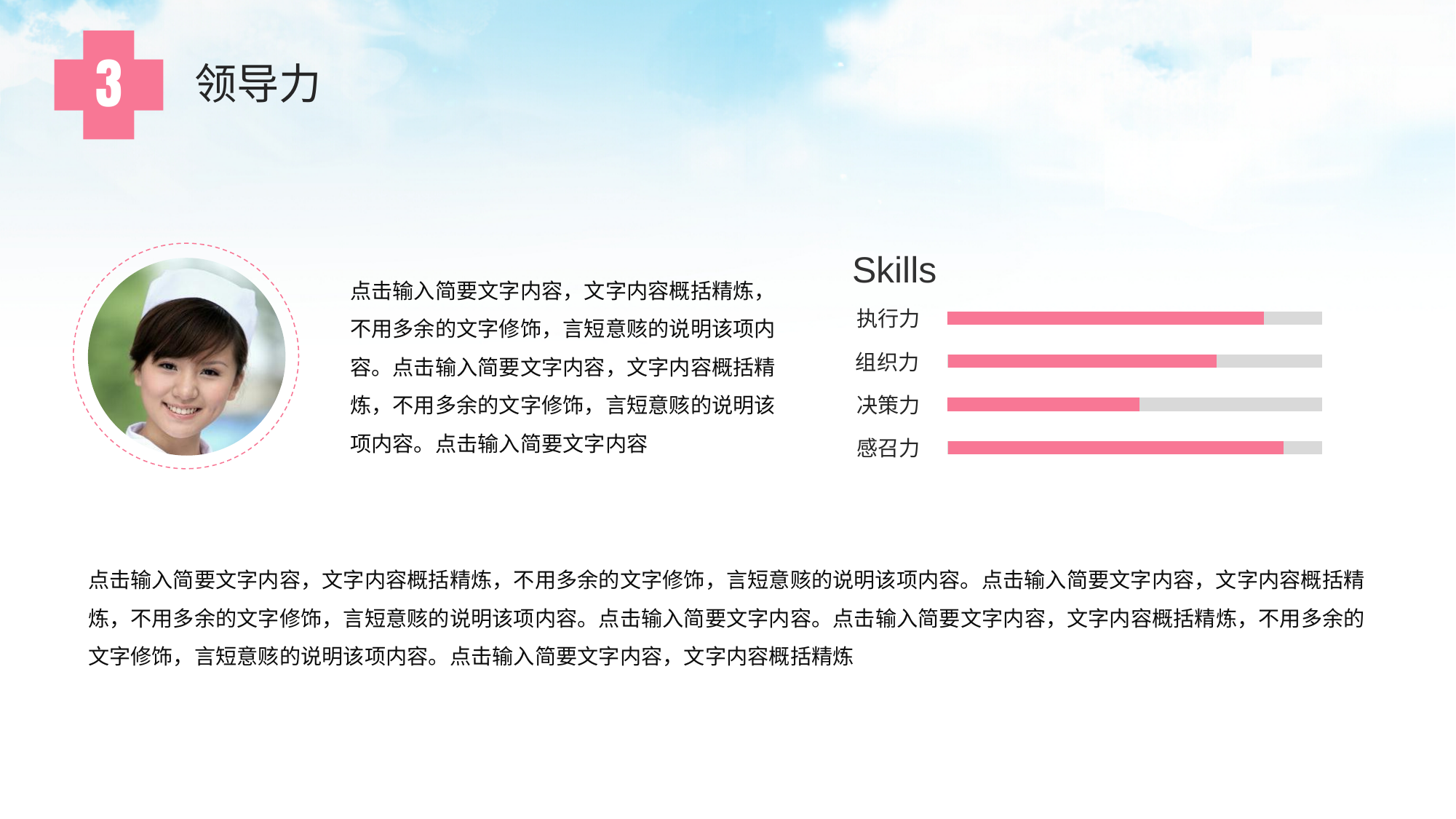

3
领导力

Skills
执行力

组织力

决策力

感召力

点击输入简要文字内容，文字内容概括精炼，不用多余的文字修饰，言短意赅的说明该项内容。点击输入简要文字内容，文字内容概括精炼，不用多余的文字修饰，言短意赅的说明该项内容。点击输入简要文字内容
点击输入简要文字内容，文字内容概括精炼，不用多余的文字修饰，言短意赅的说明该项内容。点击输入简要文字内容，文字内容概括精炼，不用多余的文字修饰，言短意赅的说明该项内容。点击输入简要文字内容。点击输入简要文字内容，文字内容概括精炼，不用多余的文字修饰，言短意赅的说明该项内容。点击输入简要文字内容，文字内容概括精炼